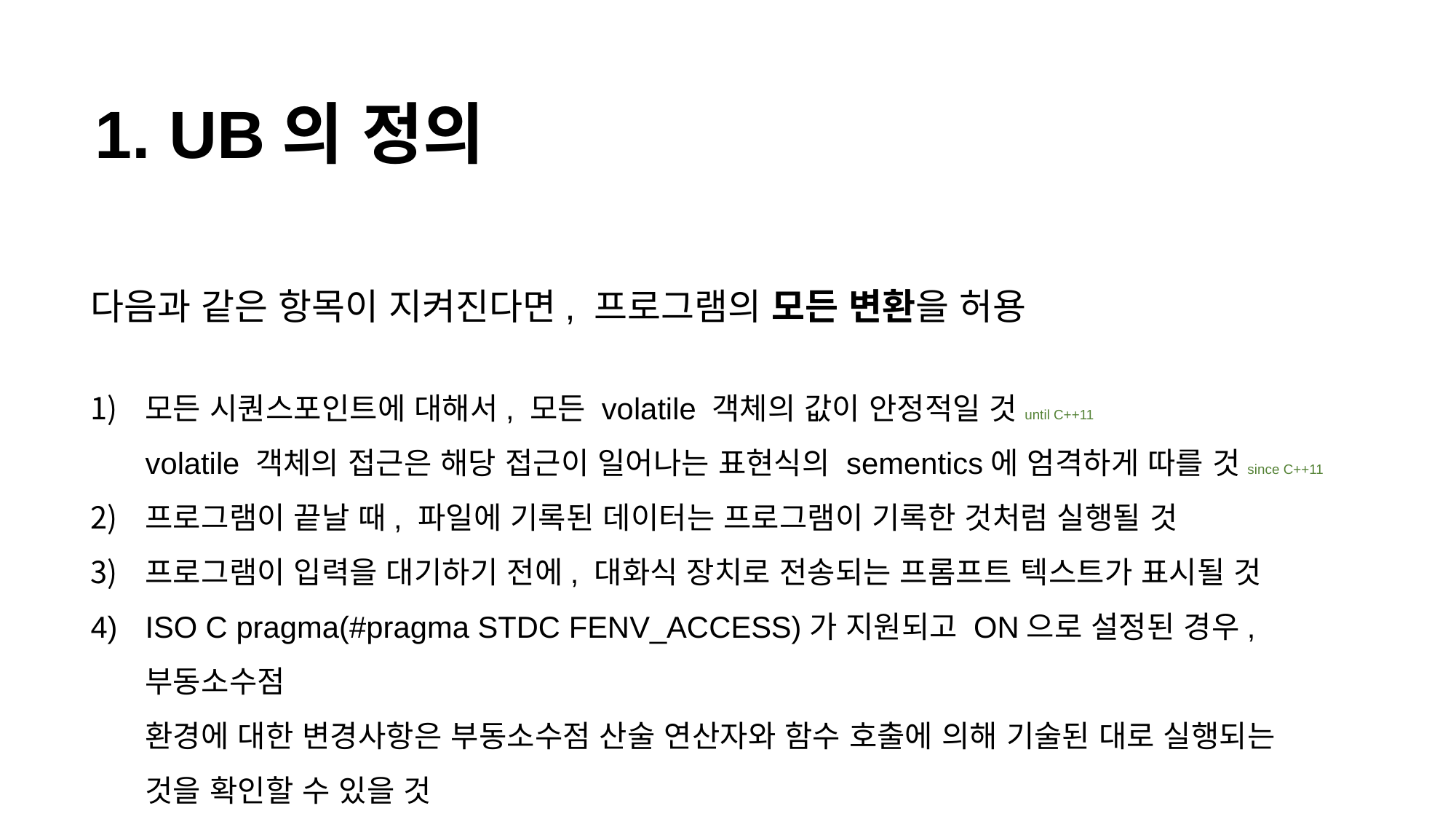

1. UB의 정의
다음과 같은 항목이 지켜진다면, 프로그램의 모든 변환을 허용

모든 시퀀스포인트에 대해서, 모든 volatile 객체의 값이 안정적일 것 until C++11
volatile 객체의 접근은 해당 접근이 일어나는 표현식의 sementics에 엄격하게 따를 것 since C++11
프로그램이 끝날 때, 파일에 기록된 데이터는 프로그램이 기록한 것처럼 실행될 것
프로그램이 입력을 대기하기 전에, 대화식 장치로 전송되는 프롬프트 텍스트가 표시될 것
ISO C pragma(#pragma STDC FENV_ACCESS)가 지원되고 ON으로 설정된 경우, 부동소수점
환경에 대한 변경사항은 부동소수점 산술 연산자와 함수 호출에 의해 기술된 대로 실행되는
것을 확인할 수 있을 것